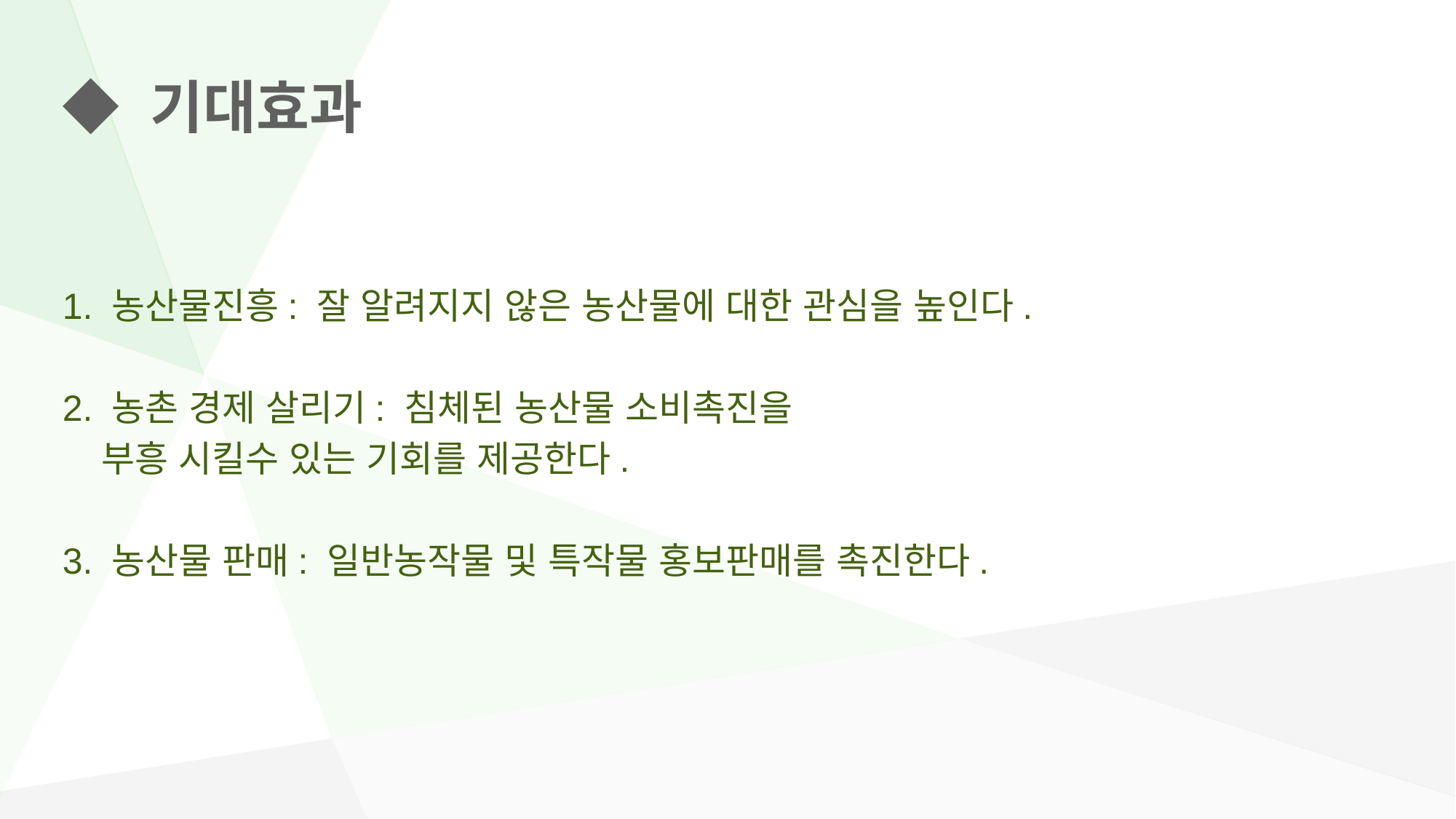

# ◆ 기대효과

1. 농산물진흥: 잘 알려지지 않은 농산물에 대한 관심을 높인다.

2. 농촌 경제 살리기: 침체된 농산물 소비촉진을
   부흥 시킬수 있는 기회를 제공한다.

3. 농산물 판매: 일반농작물 및 특작물 홍보판매를 촉진한다.